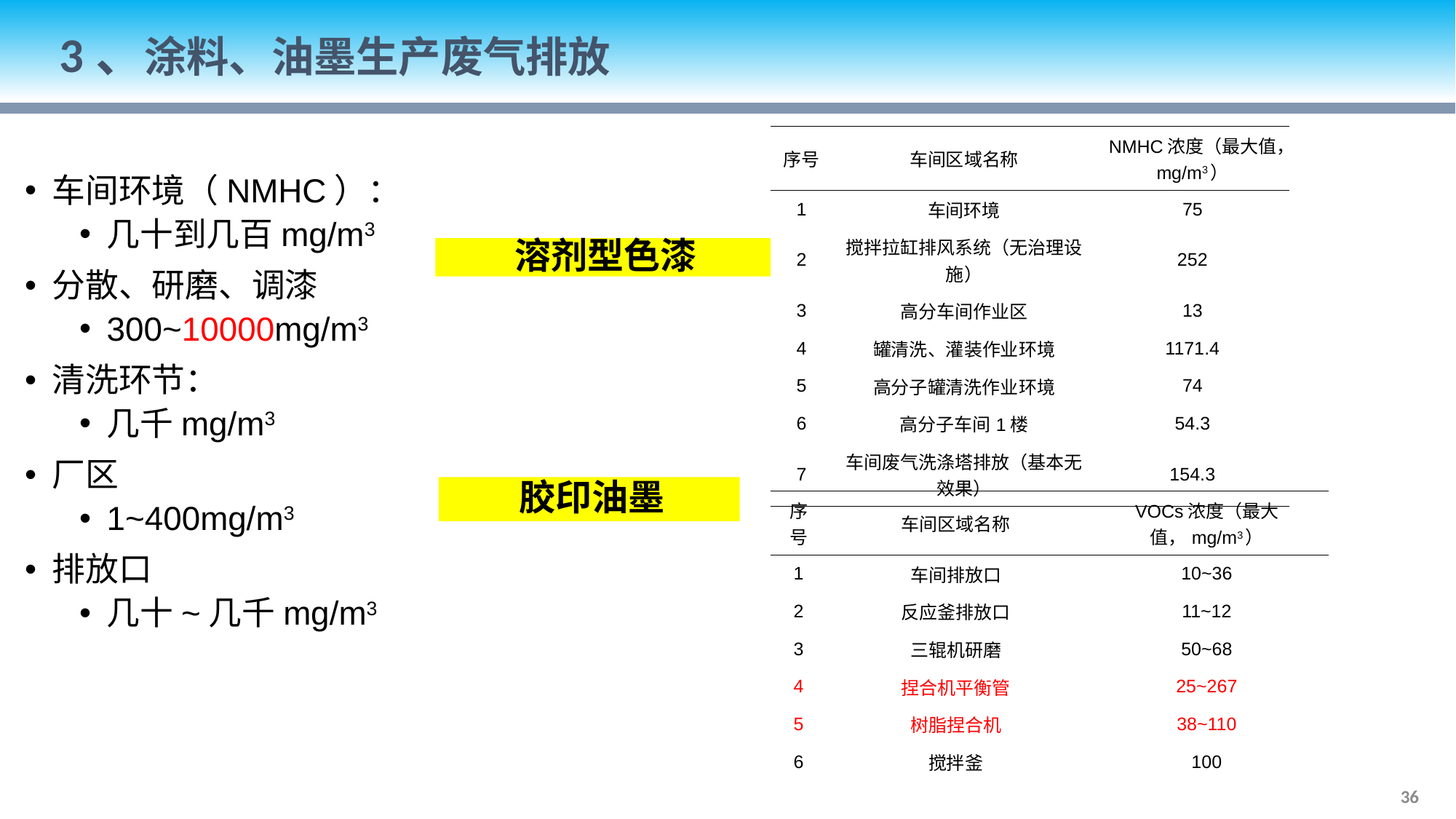

# 3、涂料、油墨生产废气排放
| 序号 | 车间区域名称 | NMHC浓度（最大值，mg/m3） |
| --- | --- | --- |
| 1 | 车间环境 | 75 |
| 2 | 搅拌拉缸排风系统（无治理设施） | 252 |
| 3 | 高分车间作业区 | 13 |
| 4 | 罐清洗、灌装作业环境 | 1171.4 |
| 5 | 高分子罐清洗作业环境 | 74 |
| 6 | 高分子车间1楼 | 54.3 |
| 7 | 车间废气洗涤塔排放（基本无效果） | 154.3 |
车间环境（NMHC）：
几十到几百mg/m3
分散、研磨、调漆
300~10000mg/m3
清洗环节：
几千mg/m3
厂区
1~400mg/m3
排放口
几十~几千mg/m3

溶剂型色漆
胶印油墨
| 序号 | 车间区域名称 | VOCs浓度（最大值，mg/m3） |
| --- | --- | --- |
| 1 | 车间排放口 | 10~36 |
| 2 | 反应釜排放口 | 11~12 |
| 3 | 三辊机研磨 | 50~68 |
| 4 | 捏合机平衡管 | 25~267 |
| 5 | 树脂捏合机 | 38~110 |
| 6 | 搅拌釜 | 100 |
36